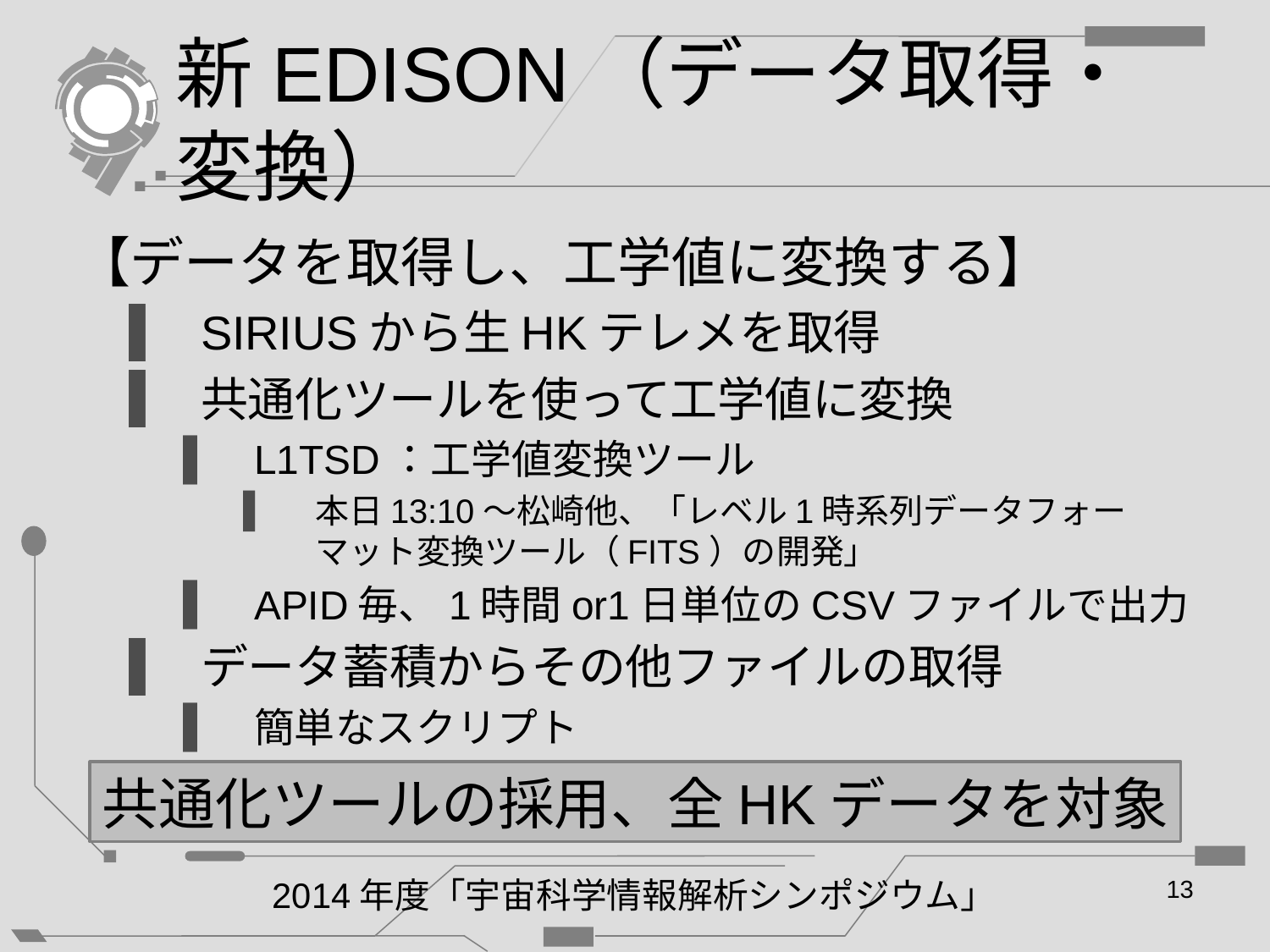

# 新EDISON（データ取得・変換）
【データを取得し、工学値に変換する】
SIRIUSから生HKテレメを取得
共通化ツールを使って工学値に変換
L1TSD：工学値変換ツール
本日13:10～松崎他、「レベル1時系列データフォーマット変換ツール（FITS）の開発」
APID毎、1時間or1日単位のCSVファイルで出力
データ蓄積からその他ファイルの取得
簡単なスクリプト
共通化ツールの採用、全HKデータを対象
2014年度「宇宙科学情報解析シンポジウム」
13